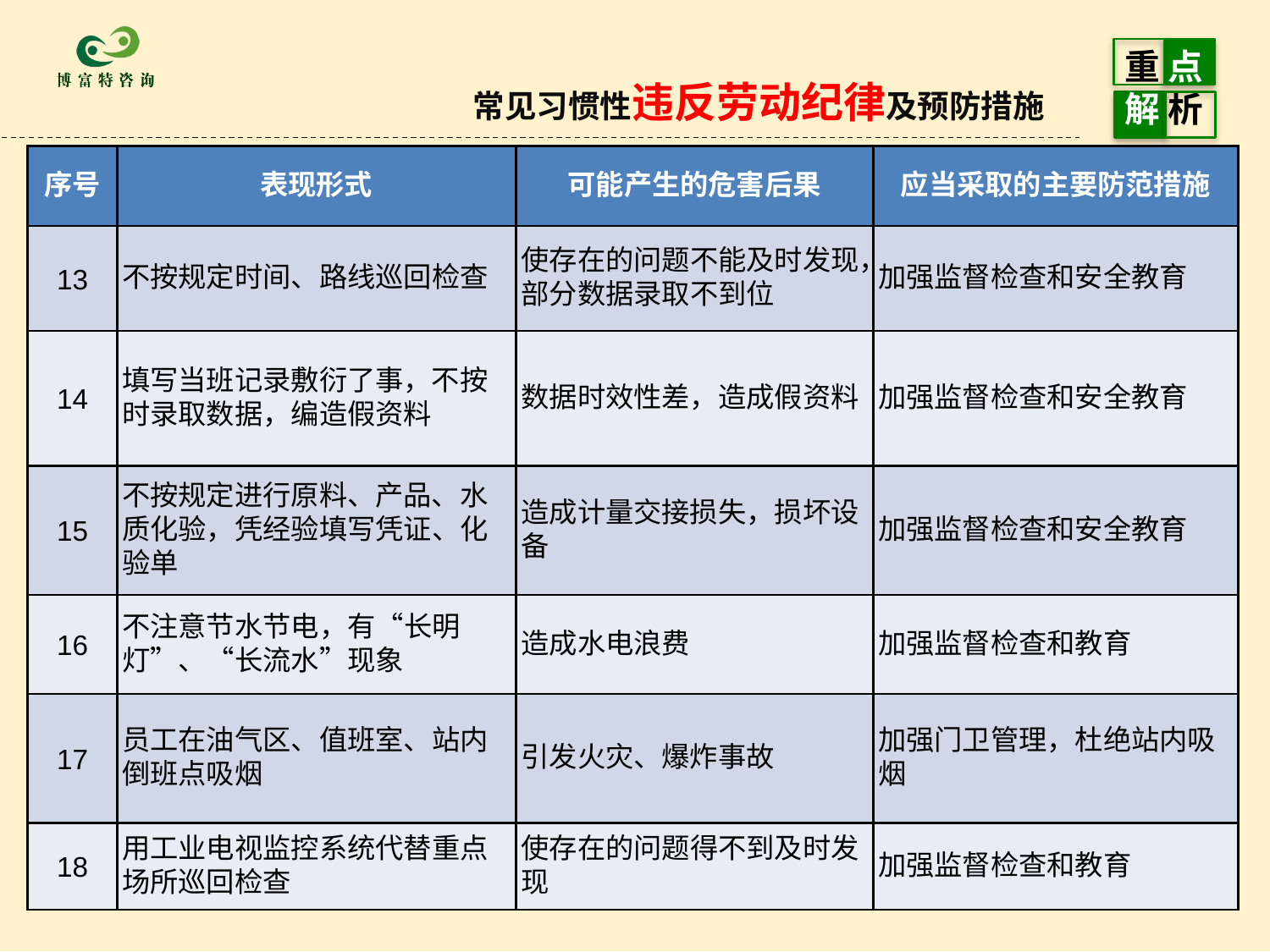

| 序号 | 表现形式 | 可能产生的危害后果 | 应当采取的主要防范措施 |
| --- | --- | --- | --- |
| 13 | 不按规定时间、路线巡回检查 | 使存在的问题不能及时发现，部分数据录取不到位 | 加强监督检查和安全教育 |
| 14 | 填写当班记录敷衍了事，不按时录取数据，编造假资料 | 数据时效性差，造成假资料 | 加强监督检查和安全教育 |
| 15 | 不按规定进行原料、产品、水质化验，凭经验填写凭证、化验单 | 造成计量交接损失，损坏设备 | 加强监督检查和安全教育 |
| 16 | 不注意节水节电，有“长明灯”、“长流水”现象 | 造成水电浪费 | 加强监督检查和教育 |
| 17 | 员工在油气区、值班室、站内倒班点吸烟 | 引发火灾、爆炸事故 | 加强门卫管理，杜绝站内吸烟 |
| 18 | 用工业电视监控系统代替重点场所巡回检查 | 使存在的问题得不到及时发现 | 加强监督检查和教育 |